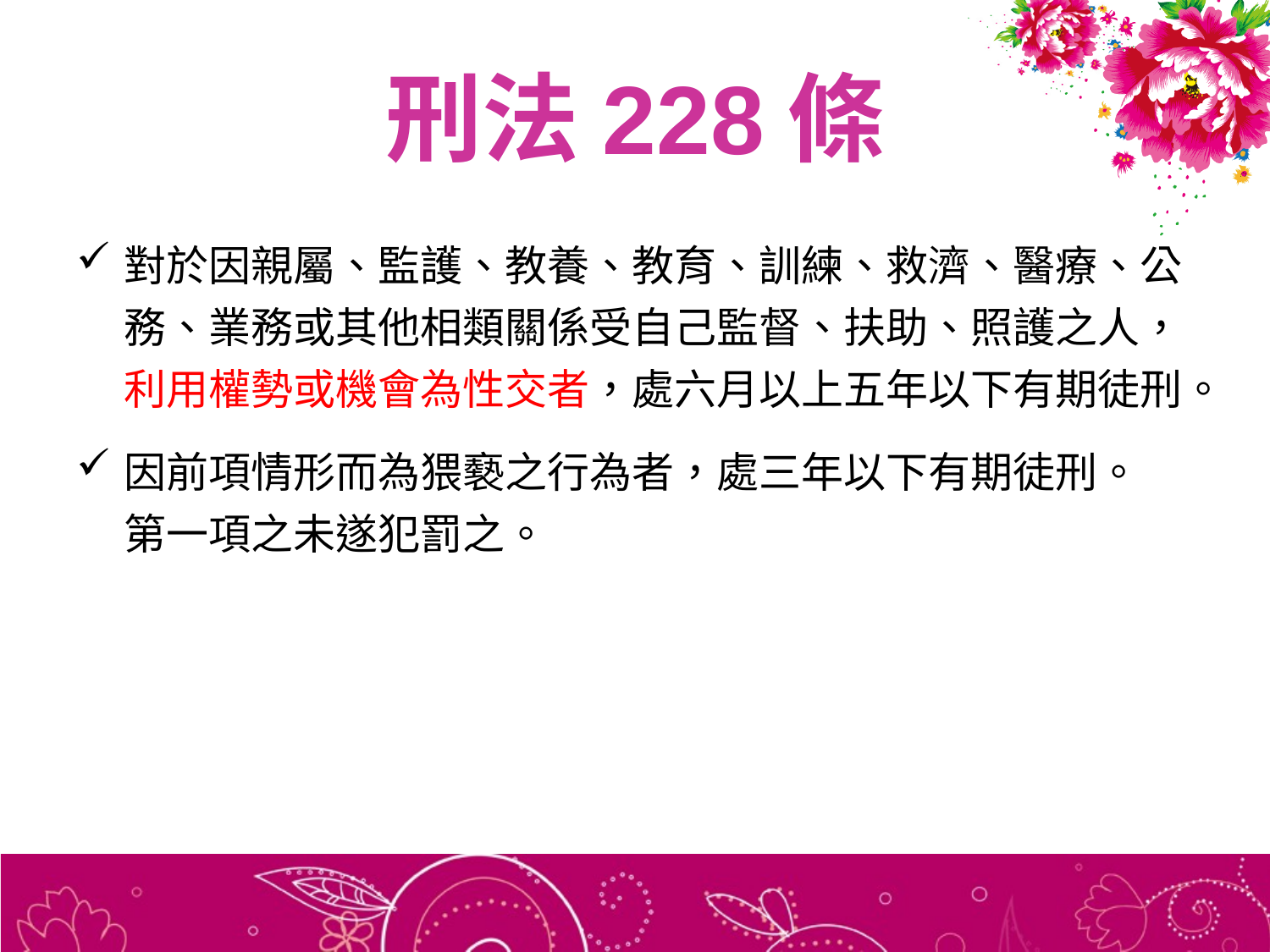

# 刑法228條
對於因親屬、監護、教養、教育、訓練、救濟、醫療、公務、業務或其他相類關係受自己監督、扶助、照護之人，利用權勢或機會為性交者，處六月以上五年以下有期徒刑。
因前項情形而為猥褻之行為者，處三年以下有期徒刑。
第一項之未遂犯罰之。